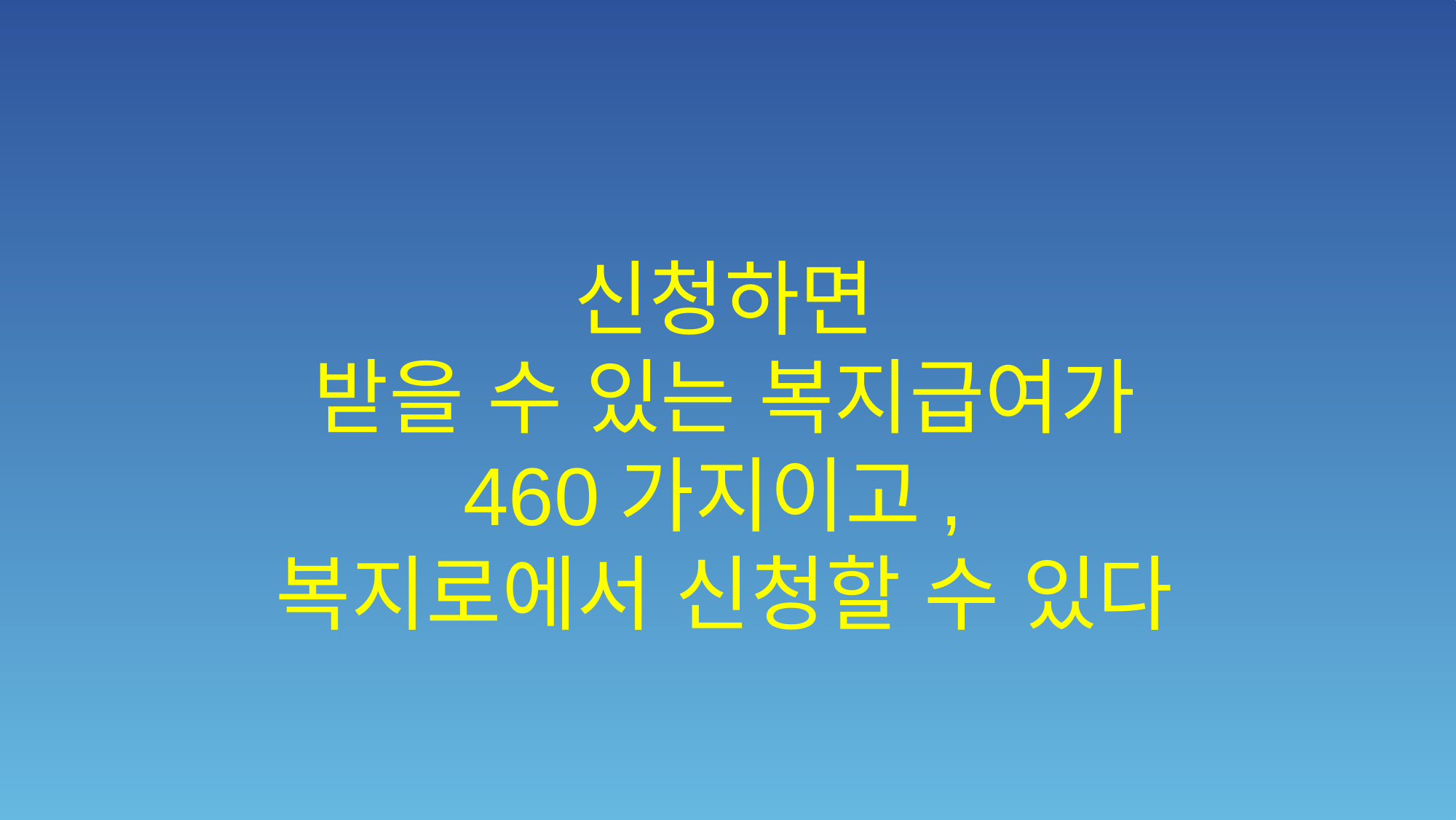

신청하면
받을 수 있는 복지급여가
460가지이고,
복지로에서 신청할 수 있다